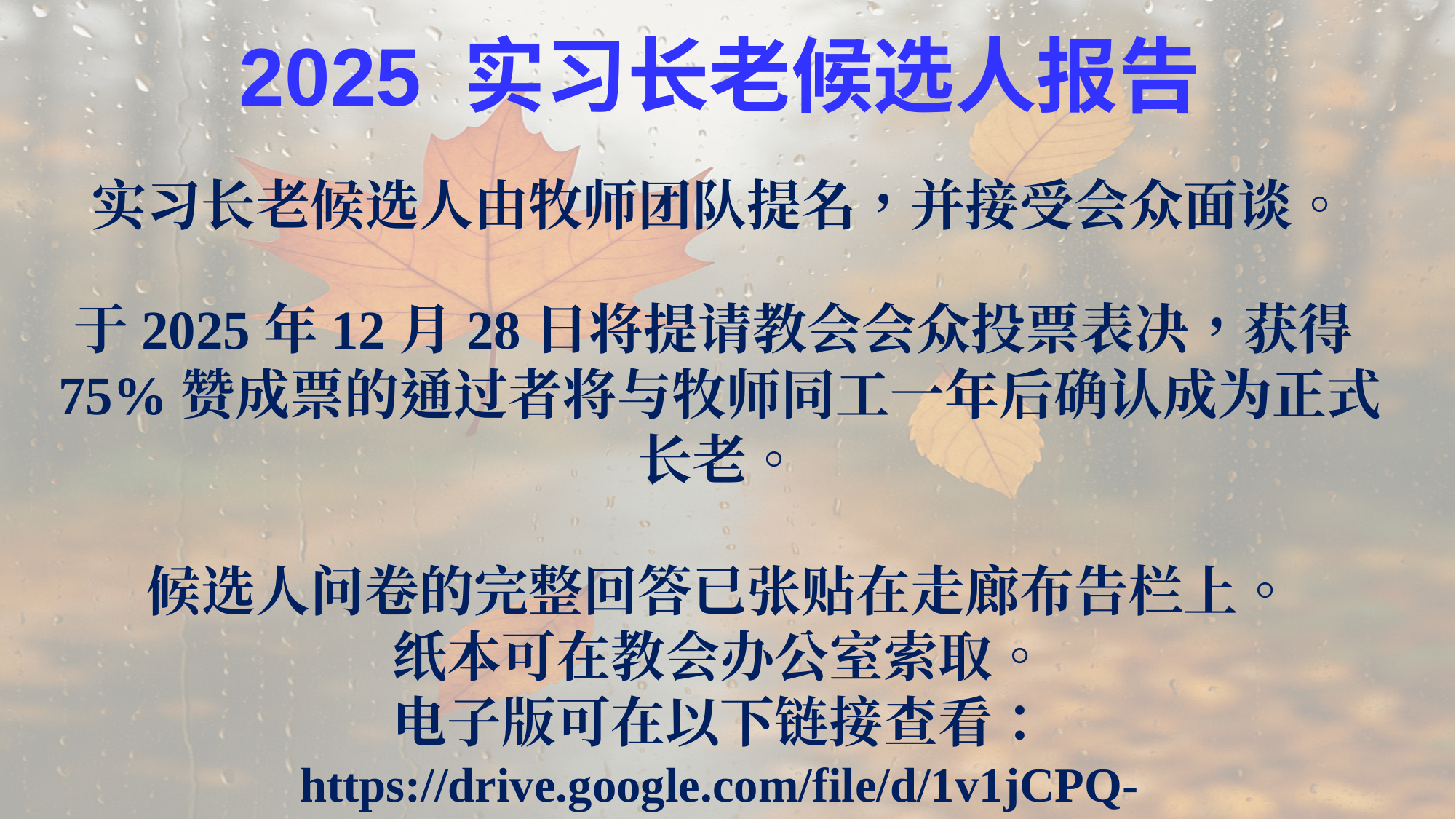

2025 实习长老候选人报告

实习长老候选人由牧师团队提名，并接受会众面谈。
于2025年12月28日将提请教会会众投票表决，获得75%赞成票的通过者将与牧师同工一年后确认成为正式长老。
候选人问卷的完整回答已张贴在走廊布告栏上。
纸本可在教会办公室索取。
电子版可在以下链接查看：
https://drive.google.com/file/d/1v1jCPQ-pGshWbYg1TFzHPr0u53JTJ1Y3/view?usp=sharing